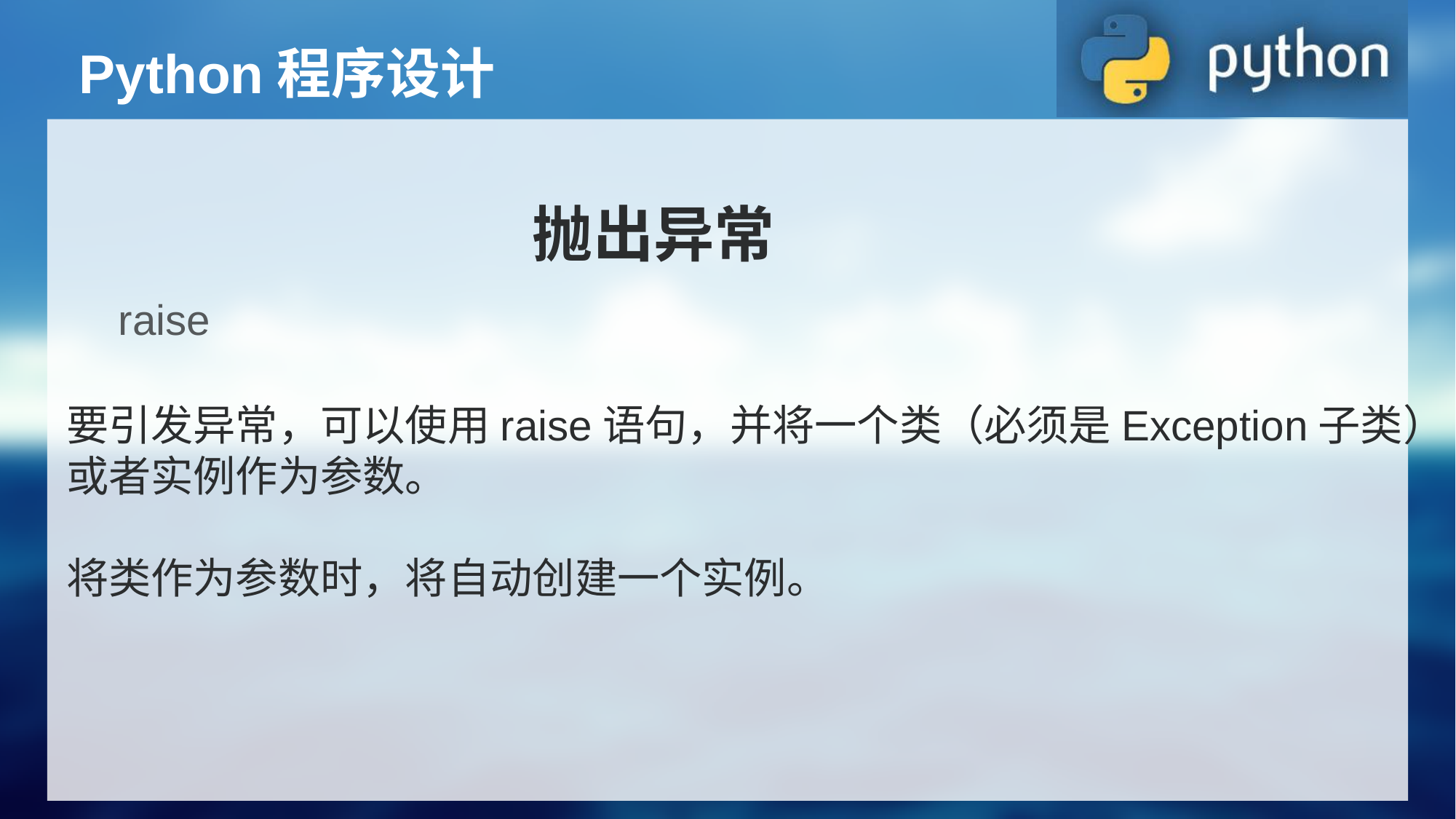

Python程序设计
抛出异常
raise
要引发异常，可以使用raise语句，并将一个类（必须是Exception子类）
或者实例作为参数。

将类作为参数时，将自动创建一个实例。